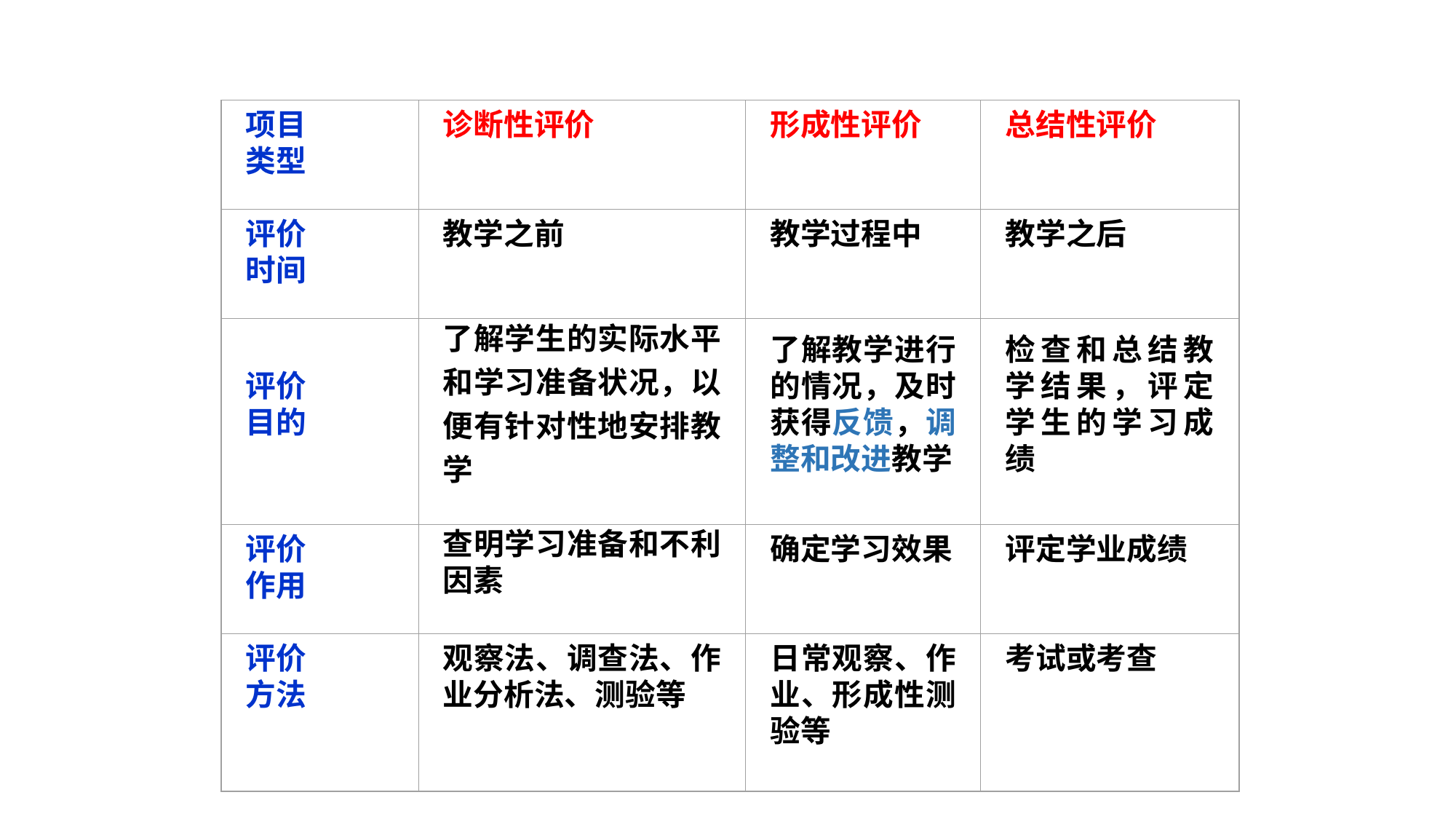

项目
类型

诊断性评价

形成性评价

总结性评价

评价
时间

教学之前

教学过程中

教学之后

评价
目的

了解学生的实际水平和学习准备状况，以便有针对性地安排教学

了解教学进行的情况，及时获得反馈，调整和改进教学

检查和总结教学结果，评定学生的学习成绩

评价
作用

查明学习准备和不利因素

确定学习效果

评定学业成绩

评价
方法

观察法、调查法、作业分析法、测验等

日常观察、作业、形成性测验等

考试或考查